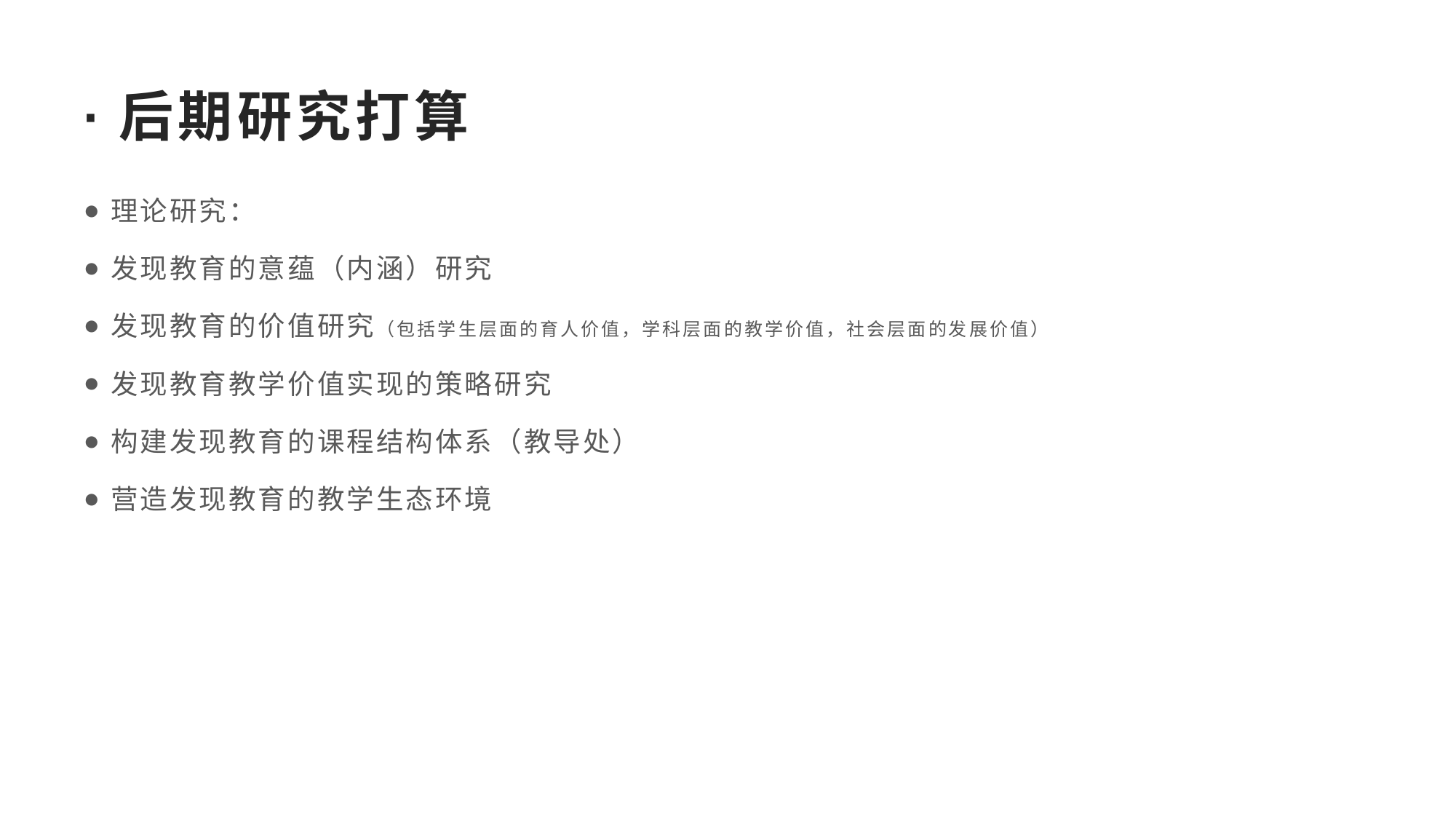

# ·后期研究打算
理论研究：
发现教育的意蕴（内涵）研究
发现教育的价值研究（包括学生层面的育人价值，学科层面的教学价值，社会层面的发展价值）
发现教育教学价值实现的策略研究
构建发现教育的课程结构体系（教导处）
营造发现教育的教学生态环境